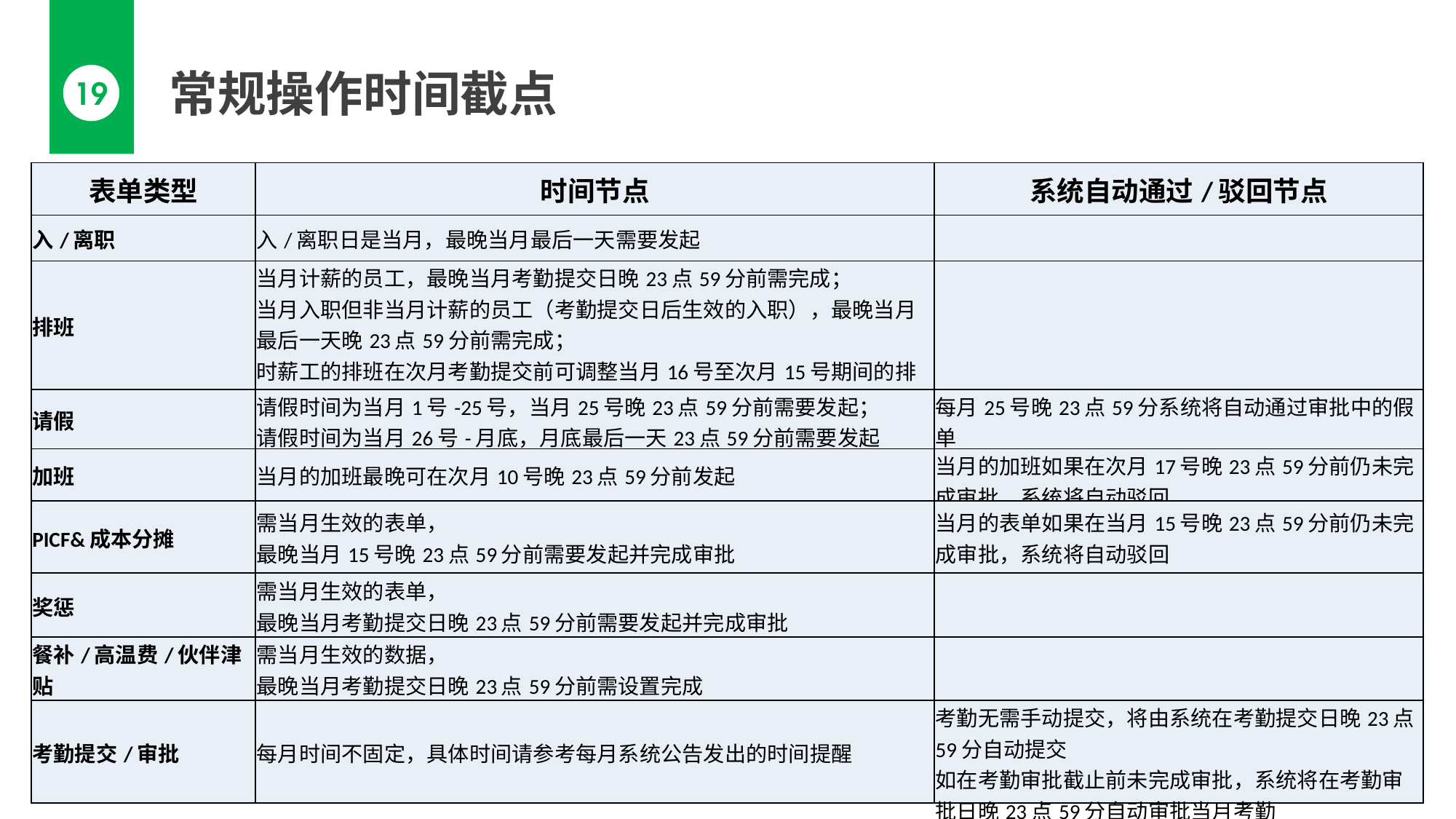

常规操作时间截点
19
| 表单类型 | 时间节点 | 系统自动通过/驳回节点 |
| --- | --- | --- |
| 入/离职 | 入/离职日是当月，最晚当月最后一天需要发起 |  |
| 排班 | 当月计薪的员工，最晚当月考勤提交日晚23点59分前需完成； 当月入职但非当月计薪的员工（考勤提交日后生效的入职），最晚当月最后一天晚23点59分前需完成； 时薪工的排班在次月考勤提交前可调整当月16号至次月15号期间的排班 |  |
| 请假 | 请假时间为当月1号-25号，当月25号晚23点59分前需要发起； 请假时间为当月26号-月底，月底最后一天23点59分前需要发起 | 每月25号晚23点59分系统将自动通过审批中的假单 |
| 加班 | 当月的加班最晚可在次月10号晚23点59分前发起 | 当月的加班如果在次月17号晚23点59分前仍未完成审批，系统将自动驳回 |
| PICF&成本分摊 | 需当月生效的表单， 最晚当月15号晚23点59分前需要发起并完成审批 | 当月的表单如果在当月15号晚23点59分前仍未完成审批，系统将自动驳回 |
| 奖惩 | 需当月生效的表单， 最晚当月考勤提交日晚23点59分前需要发起并完成审批 |  |
| 餐补/高温费/伙伴津贴 | 需当月生效的数据， 最晚当月考勤提交日晚23点59分前需设置完成 |  |
| 考勤提交/审批 | 每月时间不固定，具体时间请参考每月系统公告发出的时间提醒 | 考勤无需手动提交，将由系统在考勤提交日晚23点59分自动提交 如在考勤审批截止前未完成审批，系统将在考勤审批日晚23点59分自动审批当月考勤 |